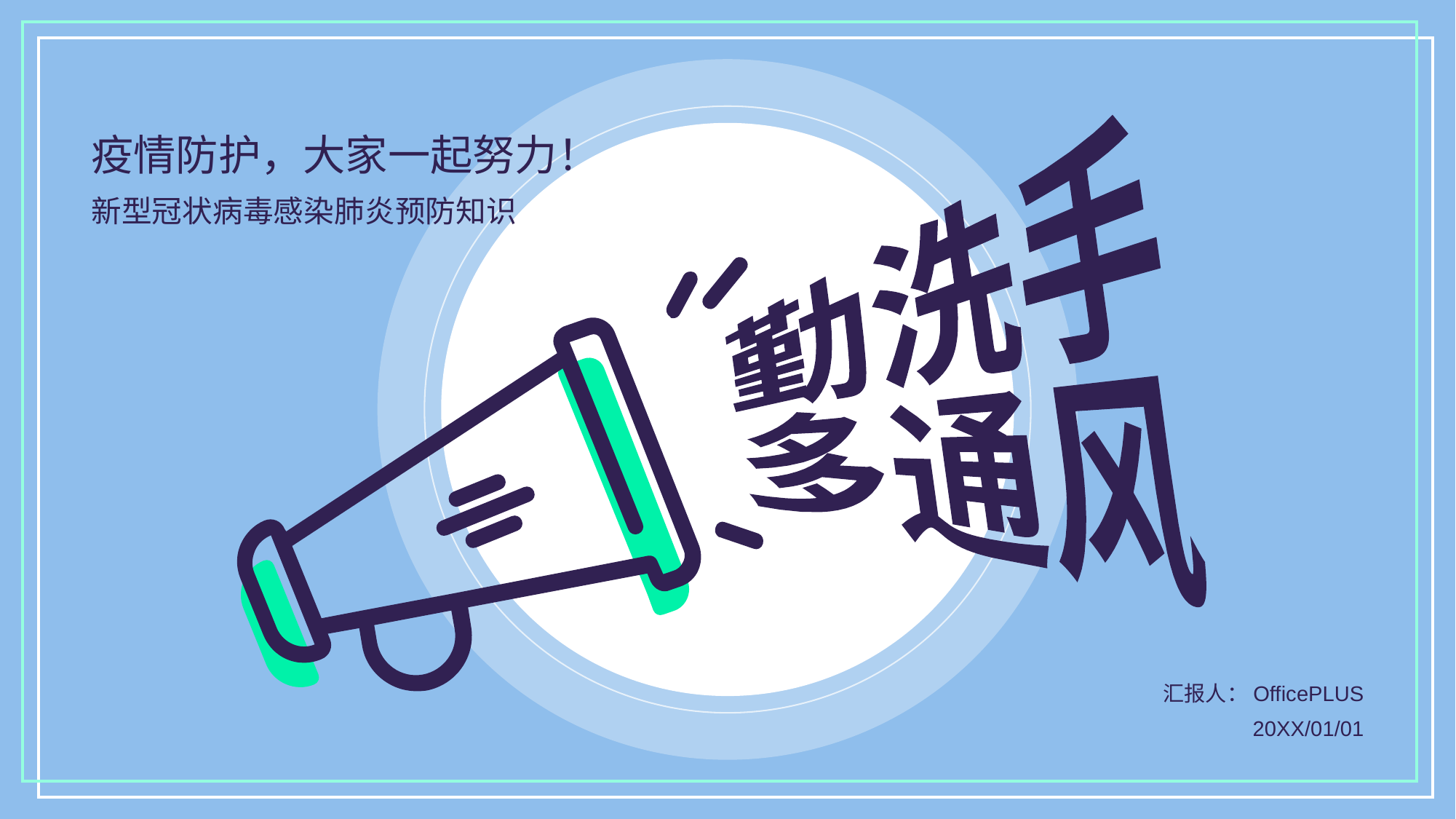

# 疫情防护，大家一起努力！
勤洗手
多通风
新型冠状病毒感染肺炎预防知识
汇报人：OfficePLUS
20XX/01/01